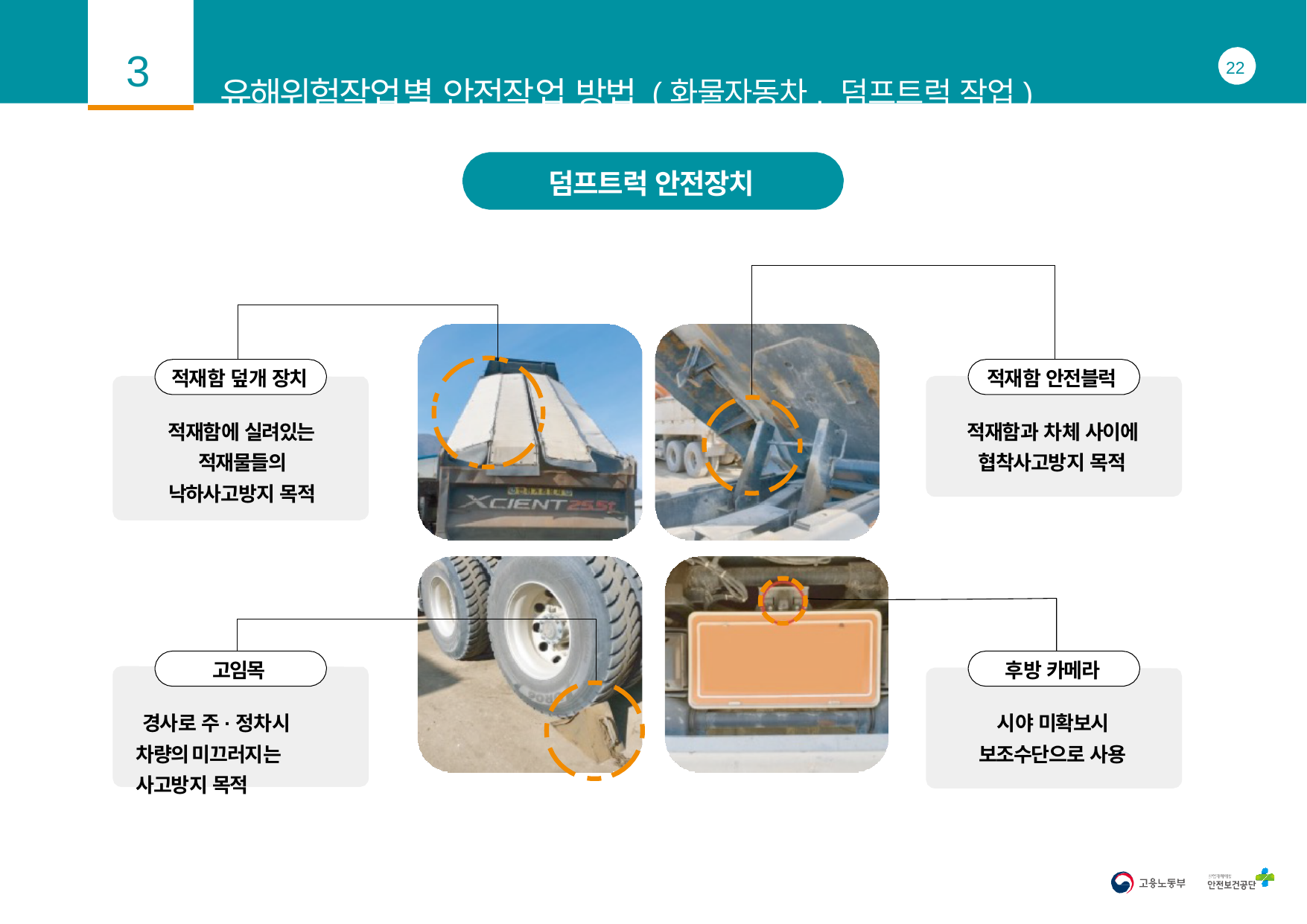

3
# 유해위험작업별 안전작업 방법(화물자동차, 덤프트럭 작업)
22

덤프트럭 안전장치

적재함 덮개 장치
적재함 안전블럭

적재함에 실려있는 적재물들의 낙하사고방지 목적
적재함과 차체 사이에 협착사고방지 목적

고임목
후방 카메라

시야 미확보시 보조수단으로 사용
경사로 주·정차시 차량의 미끄러지는 사고방지 목적